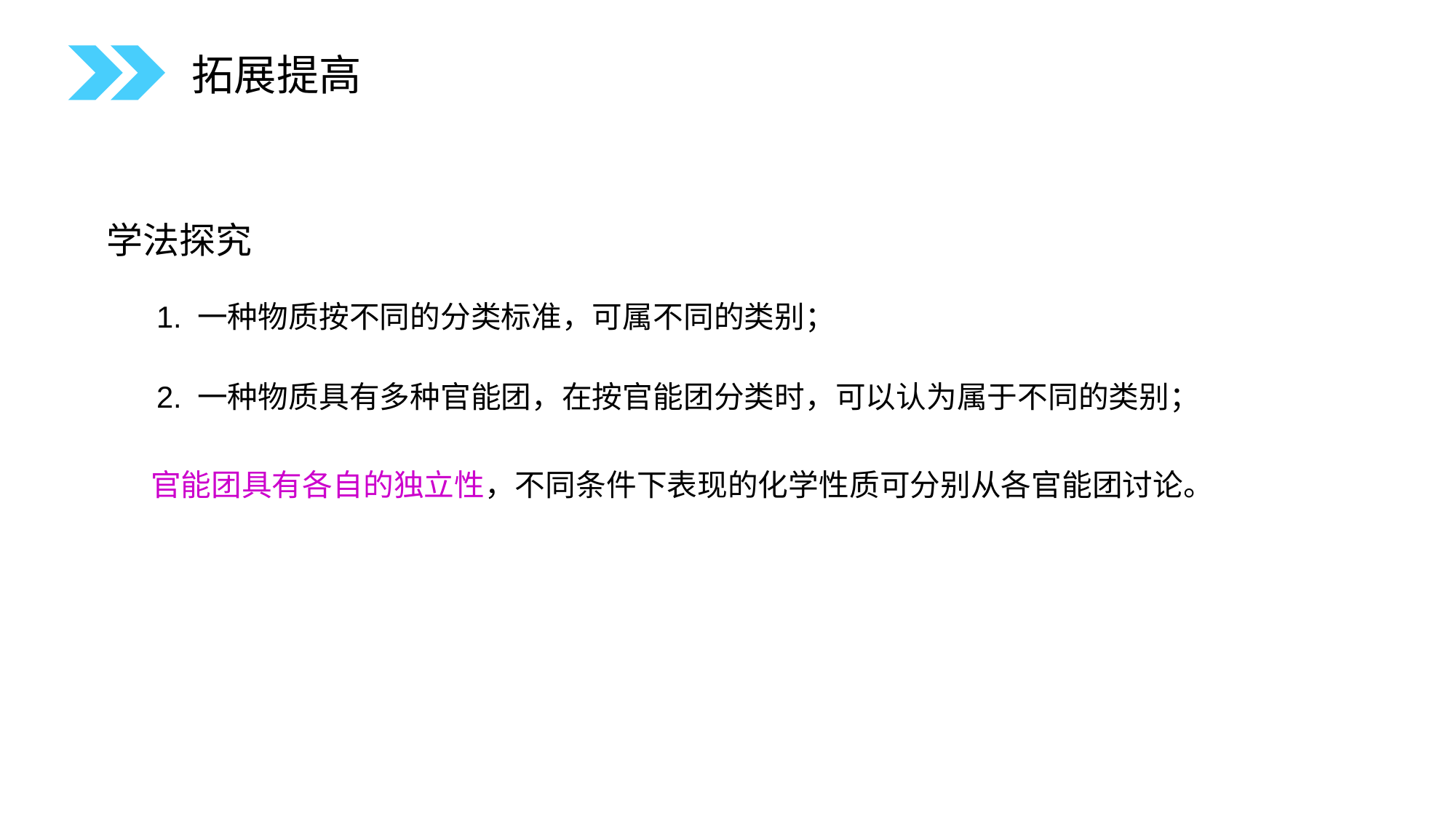

拓展提高
 学法探究
        1. 一种物质按不同的分类标准，可属不同的类别；
        2. 一种物质具有多种官能团，在按官能团分类时，可以认为属于不同的类别；
        官能团具有各自的独立性，不同条件下表现的化学性质可分别从各官能团讨论。